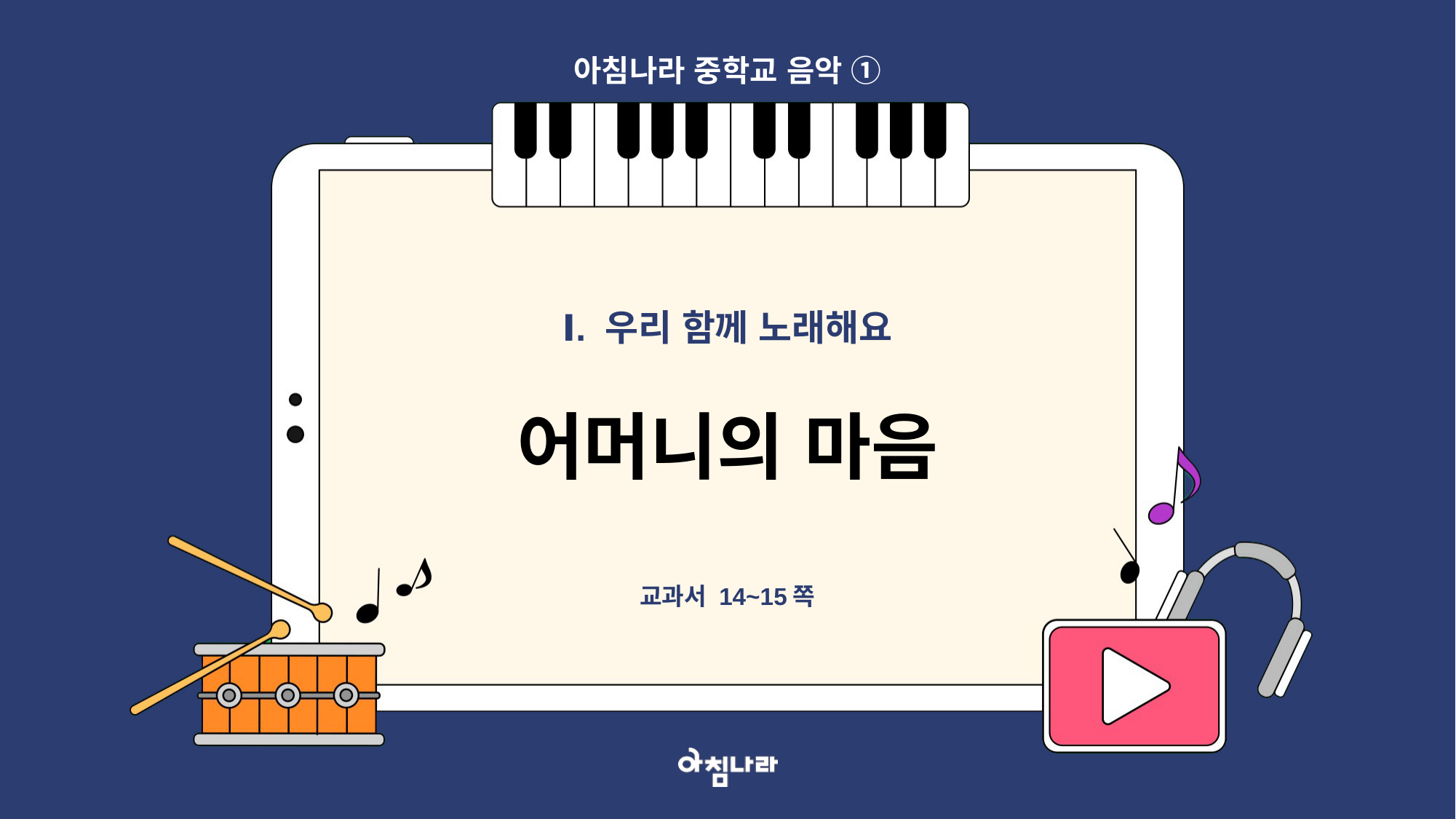

아침나라 중학교 음악 ①

Ⅰ. 우리 함께 노래해요
어머니의 마음
교과서 14~15쪽